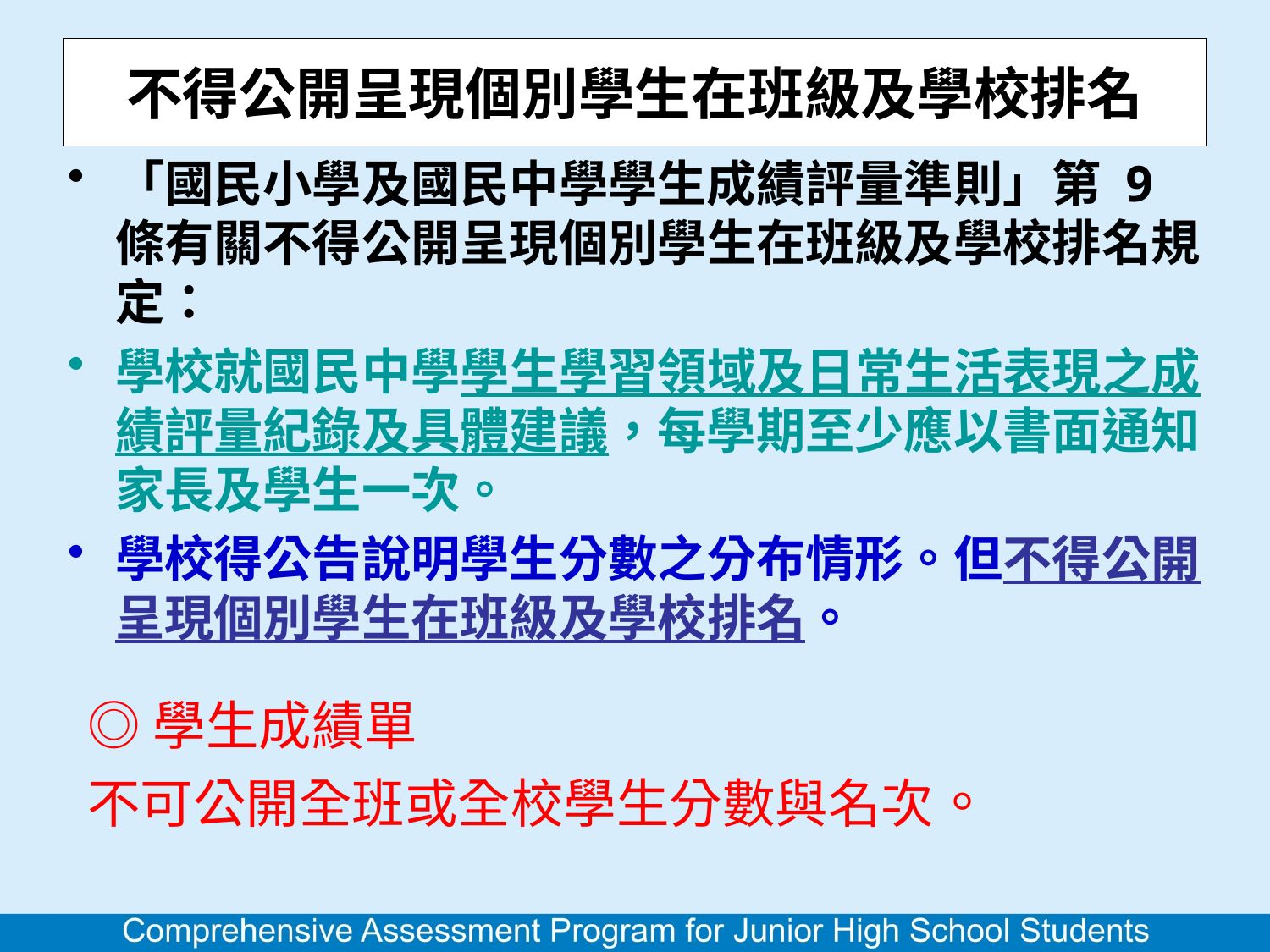

# 不得公開呈現個別學生在班級及學校排名
「國民小學及國民中學學生成績評量準則」第 9 條有關不得公開呈現個別學生在班級及學校排名規定：
學校就國民中學學生學習領域及日常生活表現之成績評量紀錄及具體建議，每學期至少應以書面通知家長及學生一次。
學校得公告說明學生分數之分布情形。但不得公開呈現個別學生在班級及學校排名。
◎學生成績單
不可公開全班或全校學生分數與名次。